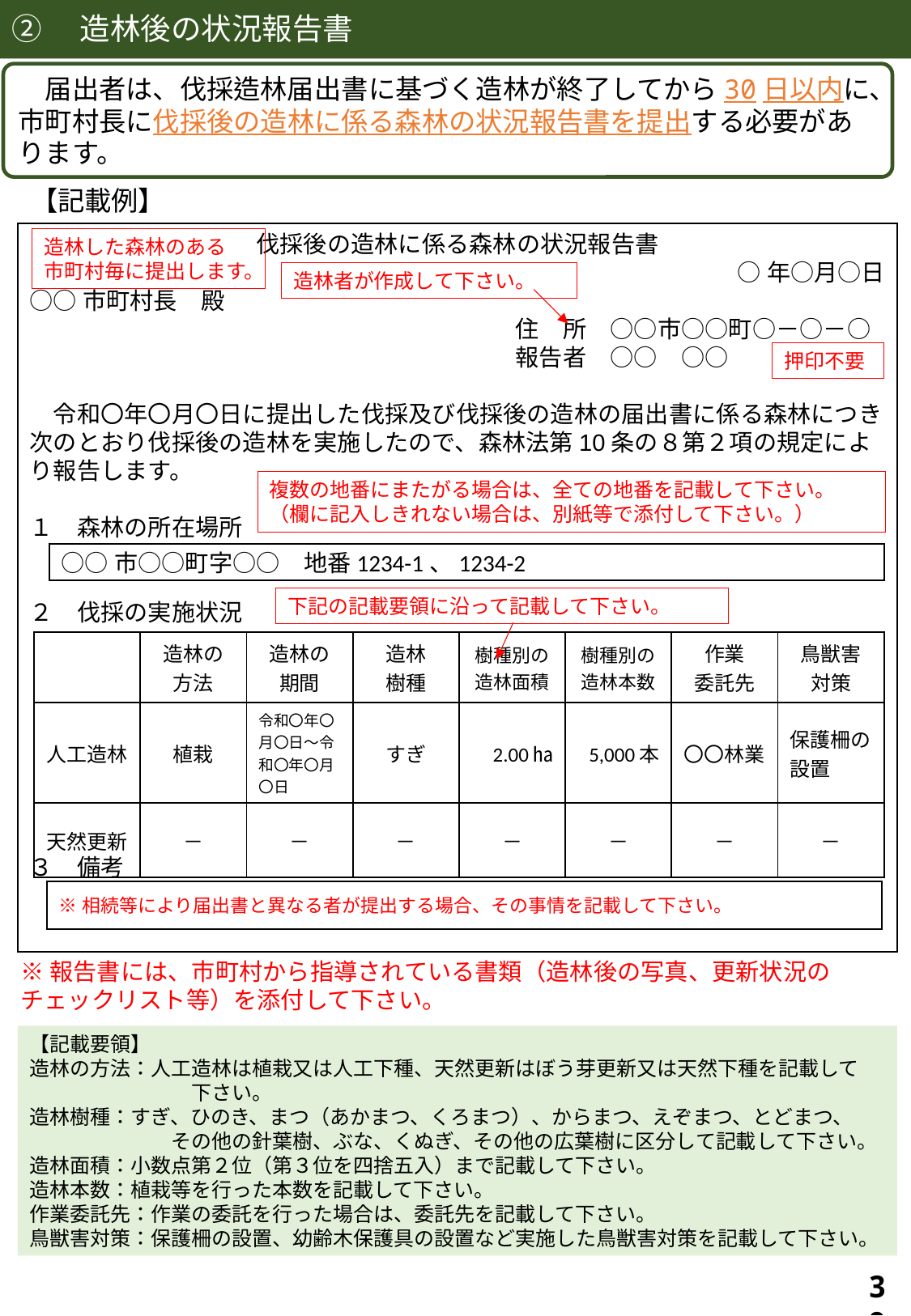

②　造林後の状況報告書
法§10の8Ⅱ,規§14の2,告６の２,
長P5-⑴,マP28‐⑷⑸・P69④⑤
　届出者は、伐採造林届出書に基づく造林が終了してから30日以内に、市町村長に伐採後の造林に係る森林の状況報告書を提出する必要があります。
【記載例】
伐採後の造林に係る森林の状況報告書
○年○月○日
○○市町村長　殿
住　所　○○市○○町○－○－○
報告者　○○　○○

　令和〇年〇月〇日に提出した伐採及び伐採後の造林の届出書に係る森林につき次のとおり伐採後の造林を実施したので、森林法第10条の８第２項の規定により報告します。

１　森林の所在場所

２　伐採の実施状況

３　備考

造林した森林のある
市町村毎に提出します。
造林者が作成して下さい。
押印不要
複数の地番にまたがる場合は、全ての地番を記載して下さい。（欄に記入しきれない場合は、別紙等で添付して下さい。）
○○市○○町字○○　地番1234-1、1234-2
下記の記載要領に沿って記載して下さい。
|  | 造林の 方法 | 造林の 期間 | 造林 樹種 | 樹種別の造林面積 | 樹種別の造林本数 | 作業 委託先 | 鳥獣害 対策 |
| --- | --- | --- | --- | --- | --- | --- | --- |
| 人工造林 | 植栽 | 令和〇年〇月〇日～令和〇年〇月〇日 | すぎ | 2.00㏊ | 5,000本 | 〇〇林業 | 保護柵の 設置 |
| 天然更新 | － | － | － | － | － | － | － |
※相続等により届出書と異なる者が提出する場合、その事情を記載して下さい。
※報告書には、市町村から指導されている書類（造林後の写真、更新状況のチェックリスト等）を添付して下さい。
【記載要領】
造林の方法：人工造林は植栽又は人工下種、天然更新はぼう芽更新又は天然下種を記載して
　　　　　　　　下さい。
造林樹種：すぎ、ひのき、まつ（あかまつ、くろまつ）、からまつ、えぞまつ、とどまつ、
　　　　　　　その他の針葉樹、ぶな、くぬぎ、その他の広葉樹に区分して記載して下さい。
造林面積：小数点第２位（第３位を四捨五入）まで記載して下さい。
造林本数：植栽等を行った本数を記載して下さい。
作業委託先：作業の委託を行った場合は、委託先を記載して下さい。
鳥獣害対策：保護柵の設置、幼齢木保護具の設置など実施した鳥獣害対策を記載して下さい。
39